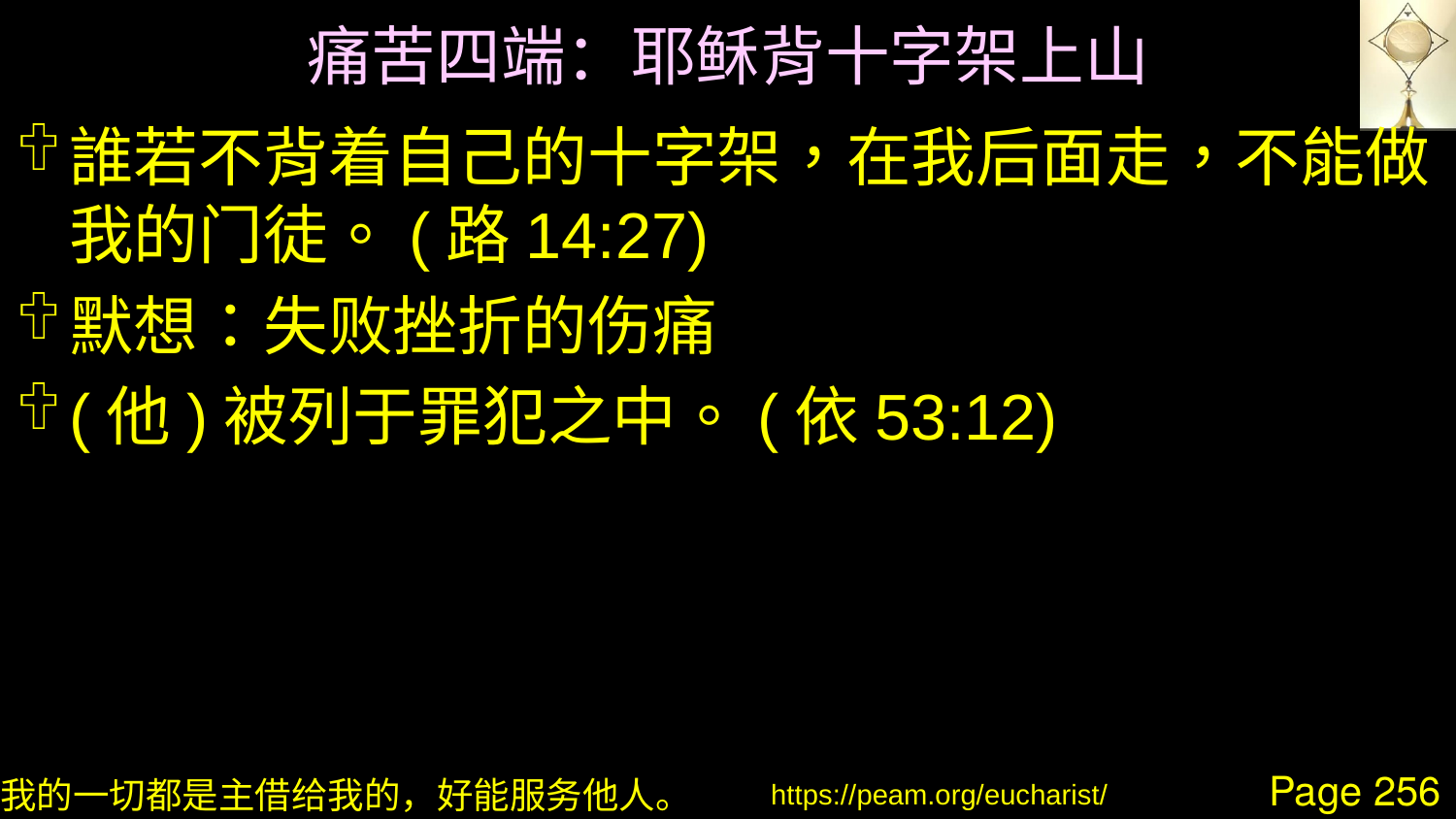

# 痛苦四端：耶稣背十字架上山
誰若不背着自己的十字架，在我后面走，不能做我的门徒。(路14:27)
默想：失败挫折的伤痛
(他)被列于罪犯之中。(依53:12)